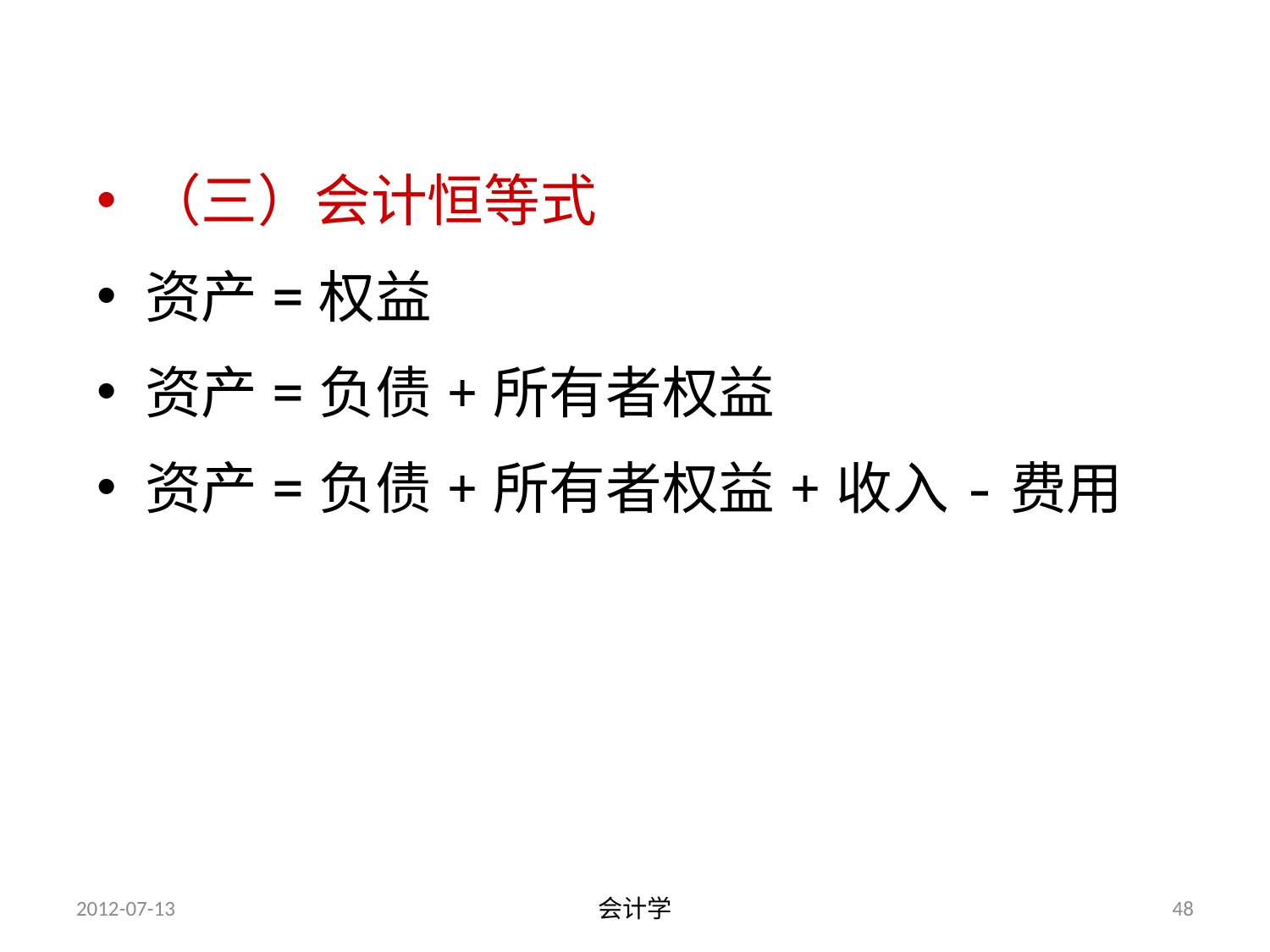

（三）会计恒等式
资产=权益
资产=负债+所有者权益
资产=负债+所有者权益+收入-费用

2012-07-13
会计学
48